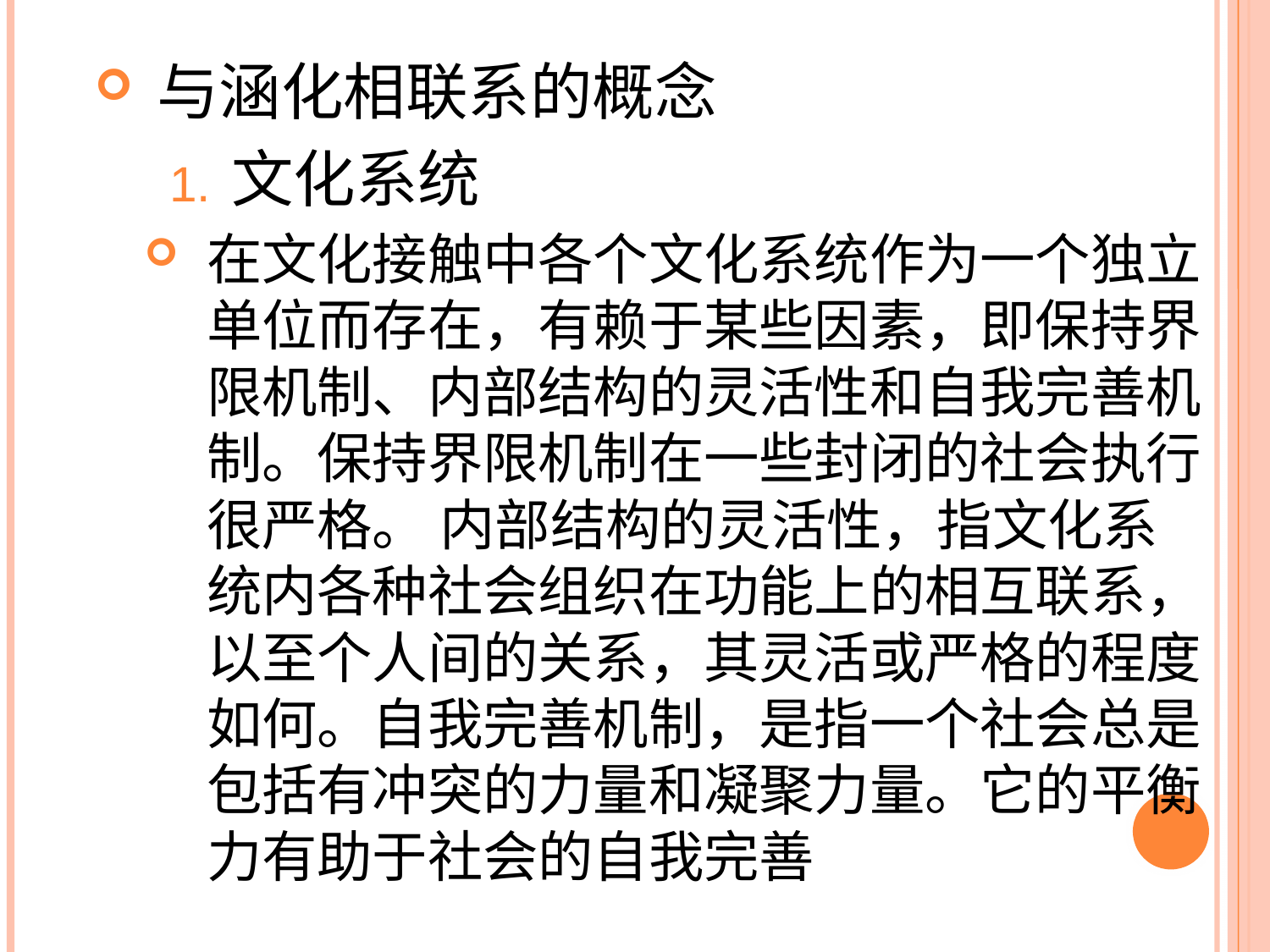

与涵化相联系的概念
文化系统
在文化接触中各个文化系统作为一个独立单位而存在，有赖于某些因素，即保持界限机制、内部结构的灵活性和自我完善机制。保持界限机制在一些封闭的社会执行很严格。 内部结构的灵活性，指文化系统内各种社会组织在功能上的相互联系，以至个人间的关系，其灵活或严格的程度如何。自我完善机制，是指一个社会总是包括有冲突的力量和凝聚力量。它的平衡力有助于社会的自我完善